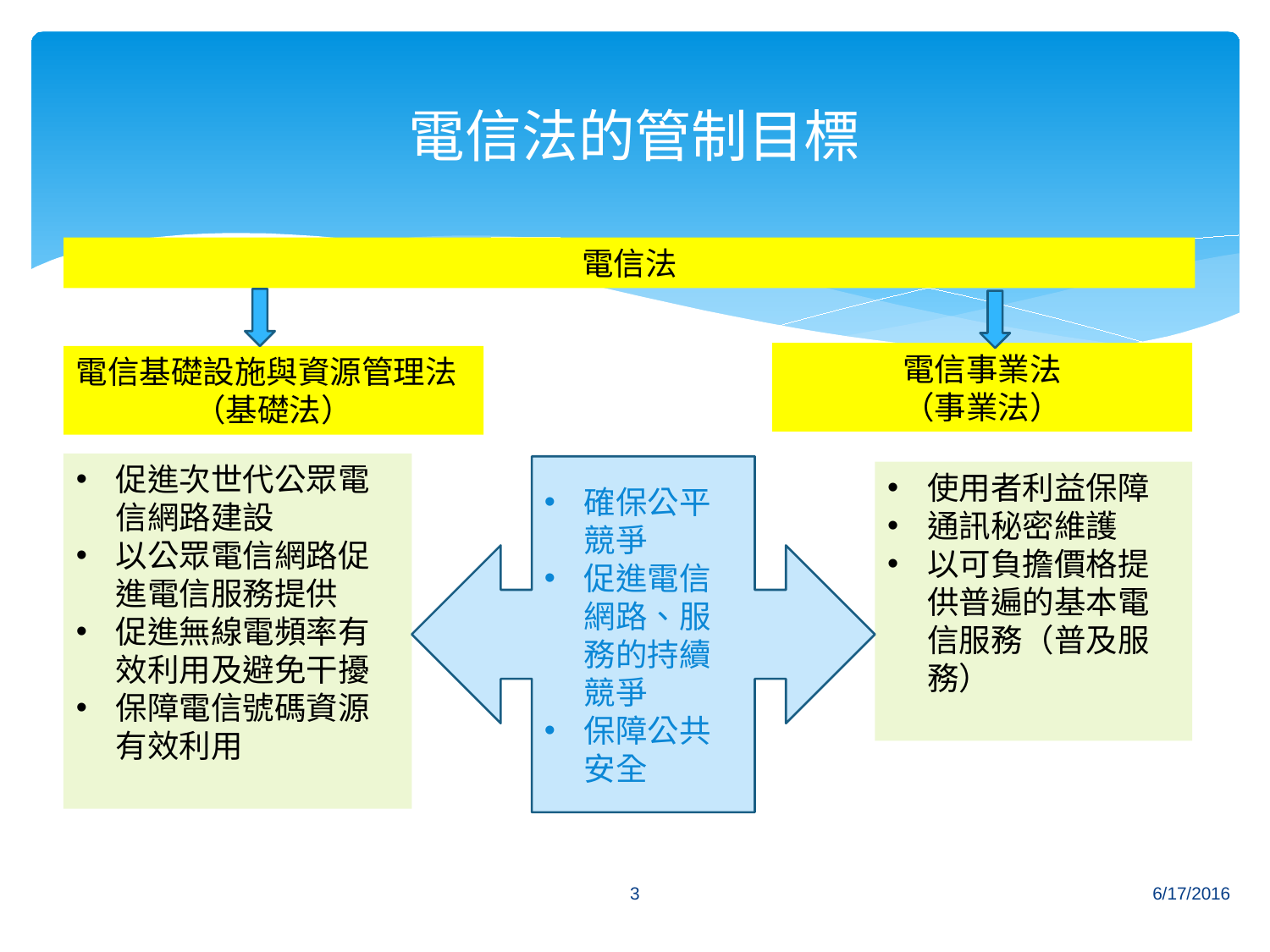

# 電信法的管制目標
電信法

電信事業法
（事業法）
電信基礎設施與資源管理法
（基礎法）
促進次世代公眾電信網路建設
以公眾電信網路促進電信服務提供
促進無線電頻率有效利用及避免干擾
保障電信號碼資源有效利用

確保公平競爭
促進電信網路、服務的持續競爭
保障公共安全
使用者利益保障
通訊秘密維護
以可負擔價格提供普遍的基本電信服務（普及服務）

3
6/17/2016